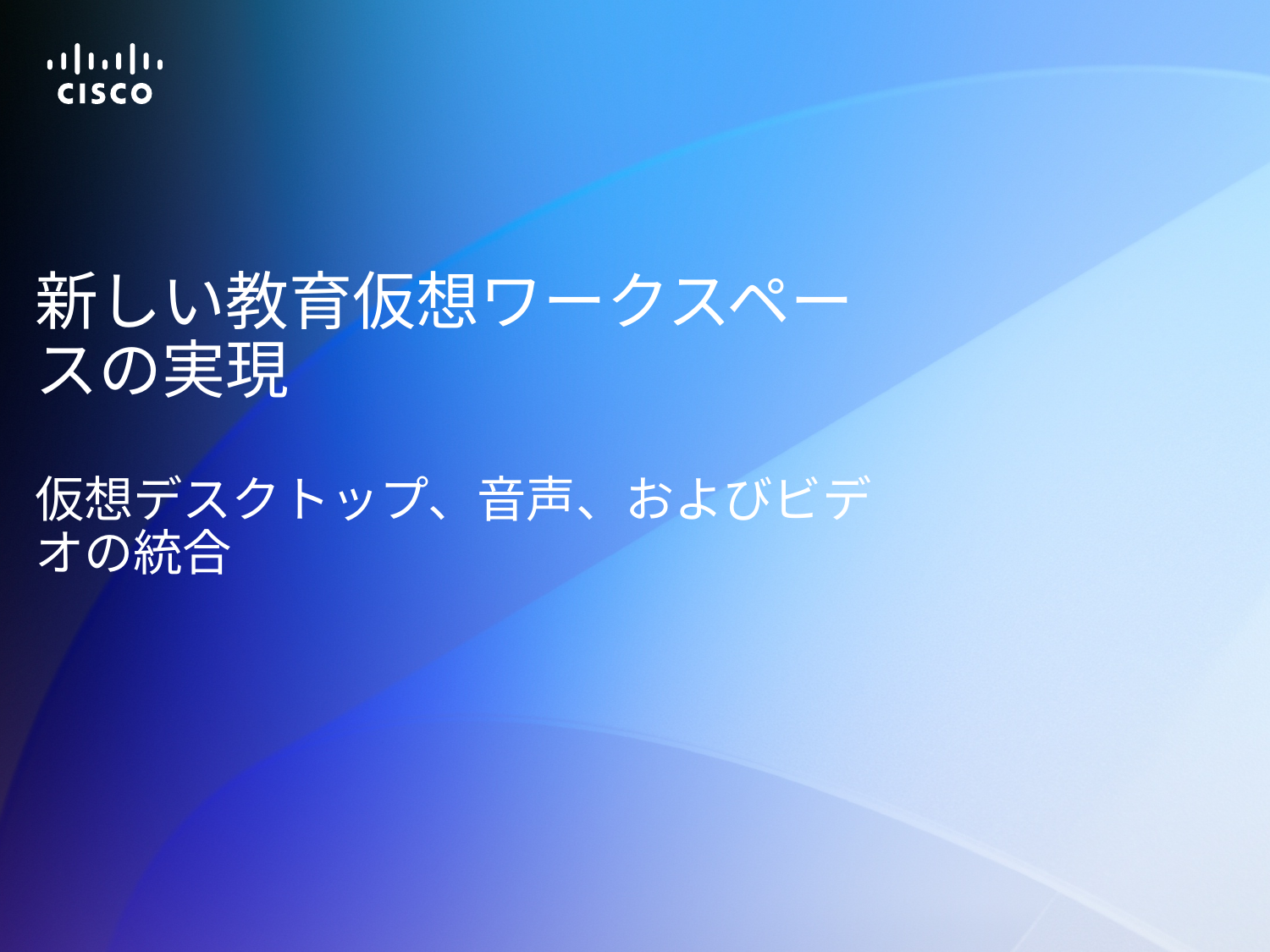

# 新しい教育仮想ワークスペースの実現 仮想デスクトップ、音声、およびビデオの統合